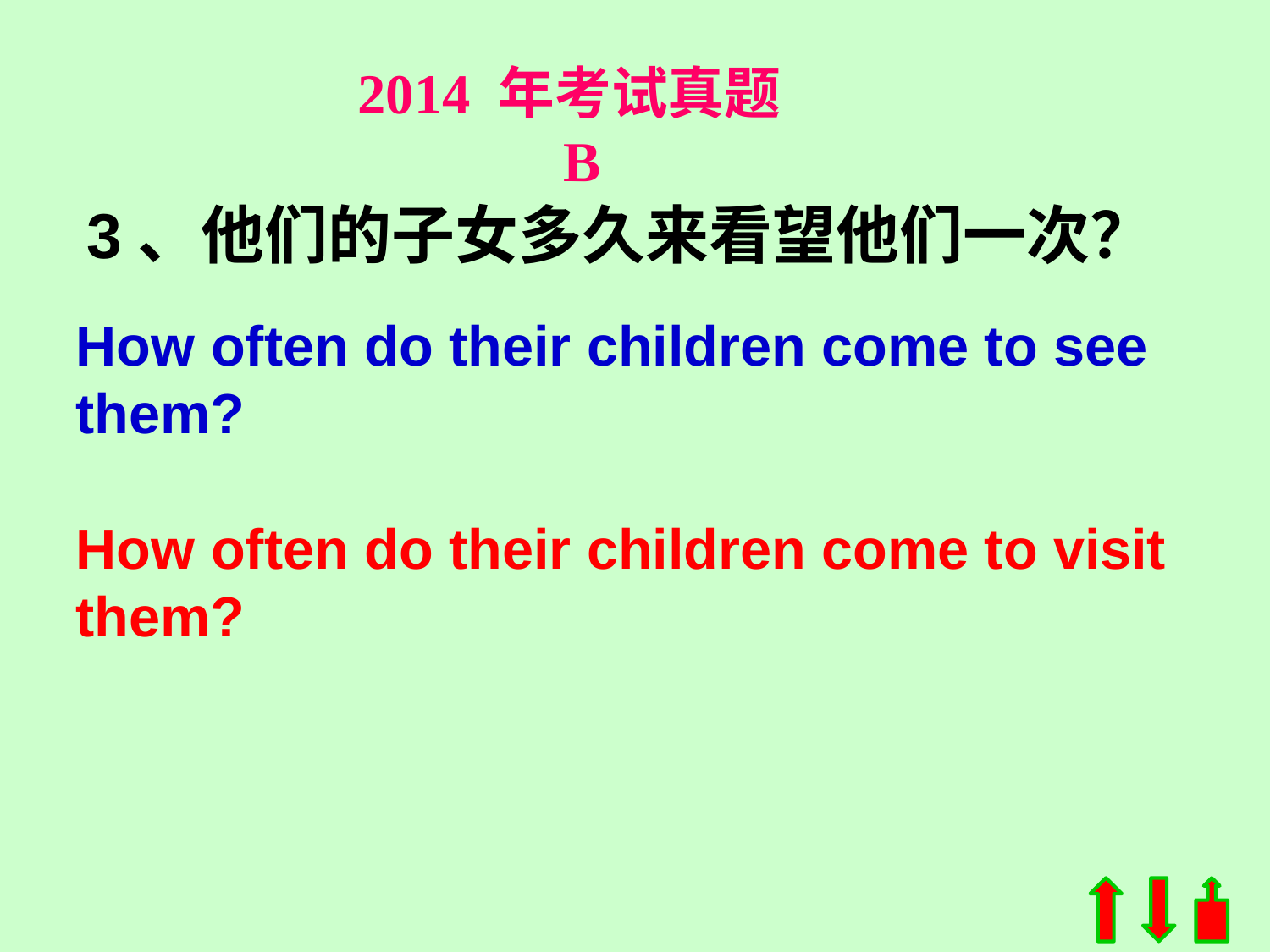

2014 年考试真题   B
3、他们的子女多久来看望他们一次？
How often do their children come to see them?

How often do their children come to visit them?